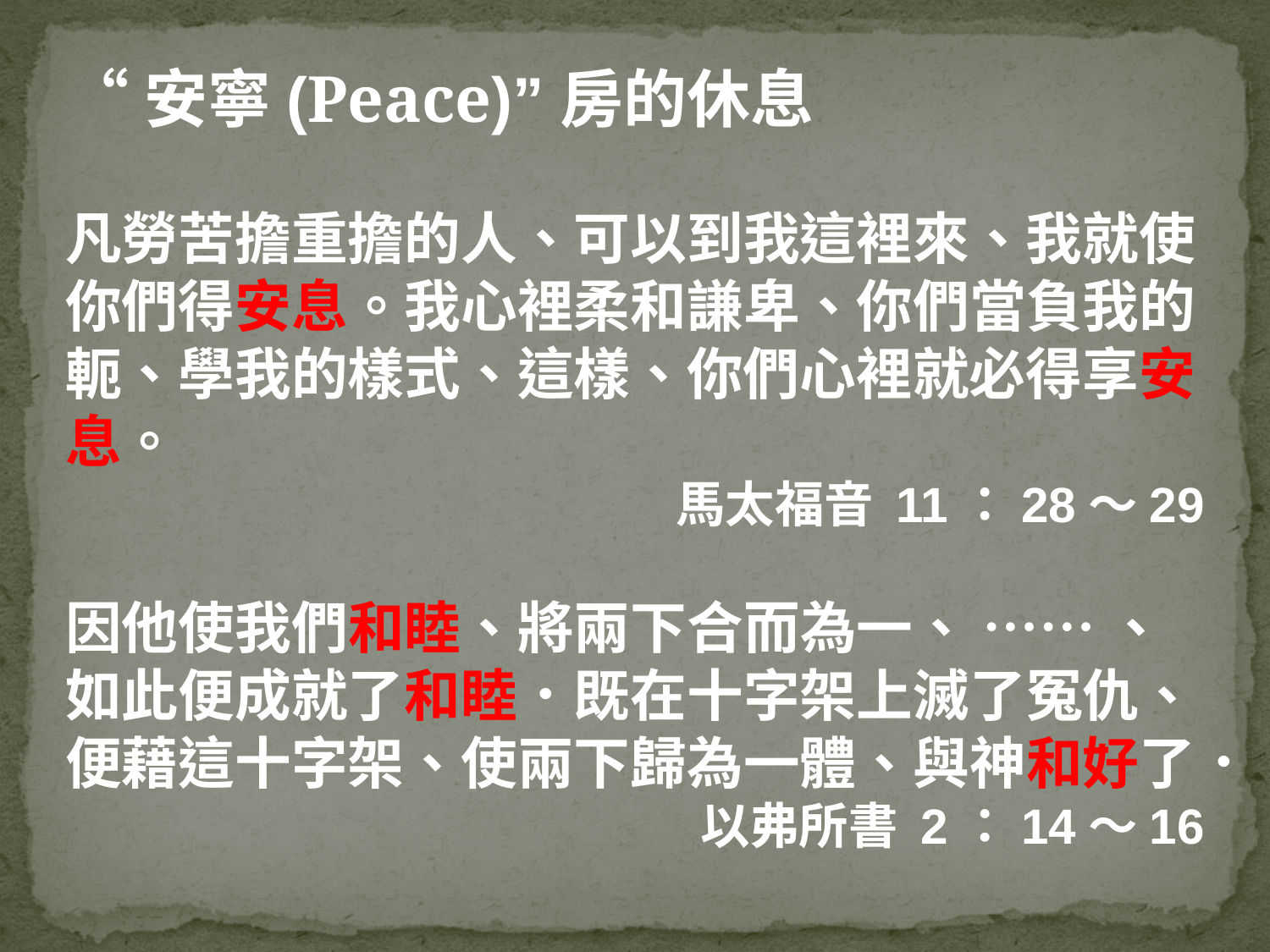

“安寧(Peace)”房的休息

凡勞苦擔重擔的人、可以到我這裡來、我就使你們得安息。我心裡柔和謙卑、你們當負我的軛、學我的樣式、這樣、你們心裡就必得享安息。
馬太福音 11：28～29

因他使我們和睦、將兩下合而為一、 ⋯⋯ 、如此便成就了和睦．既在十字架上滅了冤仇、便藉這十字架、使兩下歸為一體、與神和好了．
以弗所書 2：14～16